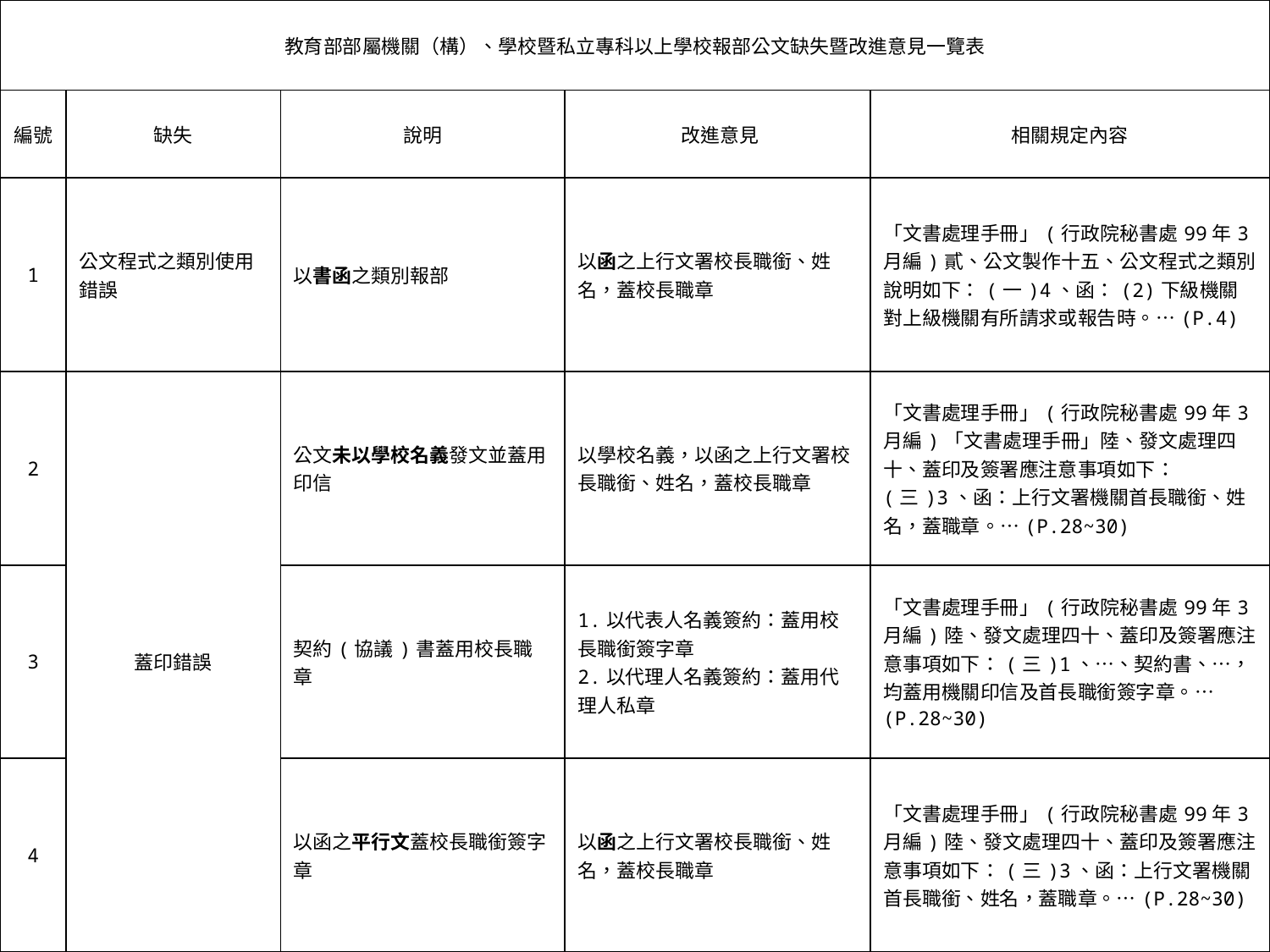

| 教育部部屬機關（構）、學校暨私立專科以上學校報部公文缺失暨改進意見一覽表 |  |  |  |  |
| --- | --- | --- | --- | --- |
| 編號 | 缺失 | 說明 | 改進意見 | 相關規定內容 |
| 1 | 公文程式之類別使用錯誤 | 以書函之類別報部 | 以函之上行文署校長職銜、姓名，蓋校長職章 | 「文書處理手冊」(行政院秘書處99年3月編)貳、公文製作十五、公文程式之類別說明如下：(一)4、函：(2)下級機關對上級機關有所請求或報告時。…(P.4) |
| 2 | 蓋印錯誤 | 公文未以學校名義發文並蓋用印信 | 以學校名義，以函之上行文署校長職銜、姓名，蓋校長職章 | 「文書處理手冊」(行政院秘書處99年3月編)「文書處理手冊」陸、發文處理四十、蓋印及簽署應注意事項如下：(三)3、函：上行文署機關首長職銜、姓名，蓋職章。…(P.28~30) |
| 3 |  | 契約(協議)書蓋用校長職章 | 1.以代表人名義簽約：蓋用校長職銜簽字章 2.以代理人名義簽約：蓋用代理人私章 | 「文書處理手冊」(行政院秘書處99年3月編)陸、發文處理四十、蓋印及簽署應注意事項如下：(三)1、…、契約書、…，均蓋用機關印信及首長職銜簽字章。…(P.28~30) |
| 4 |  | 以函之平行文蓋校長職銜簽字章 | 以函之上行文署校長職銜、姓名，蓋校長職章 | 「文書處理手冊」(行政院秘書處99年3月編)陸、發文處理四十、蓋印及簽署應注意事項如下：(三)3、函：上行文署機關首長職銜、姓名，蓋職章。…(P.28~30) |